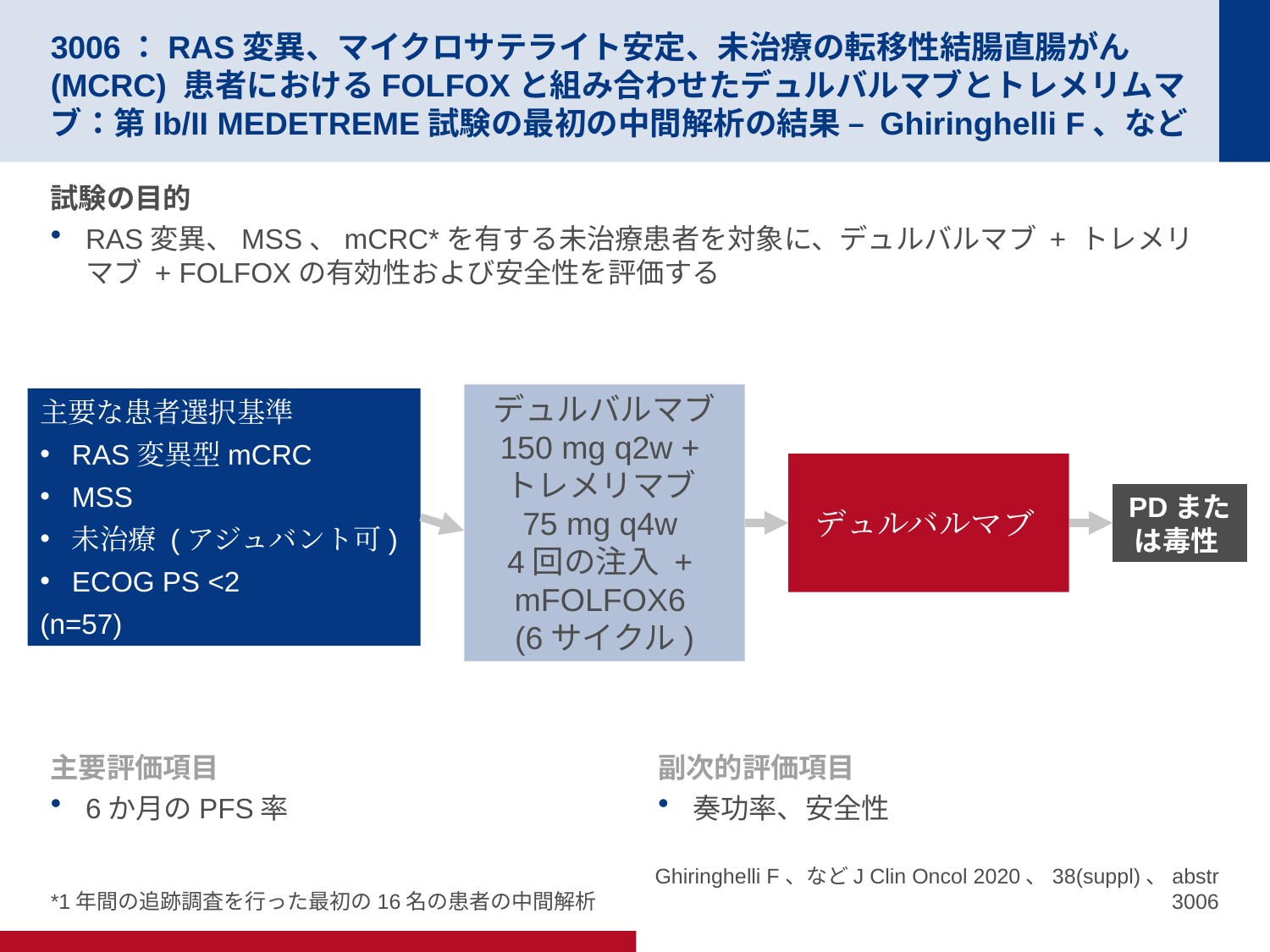

# 3006：RAS変異、マイクロサテライト安定、未治療の転移性結腸直腸がん (MCRC) 患者におけるFOLFOXと組み合わせたデュルバルマブとトレメリムマブ：第Ib/II MEDETREME試験の最初の中間解析の結果 – Ghiringhelli F、など
試験の目的
RAS変異、MSS、mCRC*を有する未治療患者を対象に、デュルバルマブ + トレメリマブ + FOLFOXの有効性および安全性を評価する
デュルバルマブ
150 mg q2w +
トレメリマブ
75 mg q4w
4回の注入 +
mFOLFOX6
(6サイクル)
主要な患者選択基準
RAS変異型mCRC
MSS
未治療 (アジュバント可)
ECOG PS <2
(n=57)
デュルバルマブ
PDまたは毒性
主要評価項目
6か月のPFS率

副次的評価項目
奏功率、安全性
*1年間の追跡調査を行った最初の16名の患者の中間解析
Ghiringhelli F、などJ Clin Oncol 2020、38(suppl)、abstr 3006